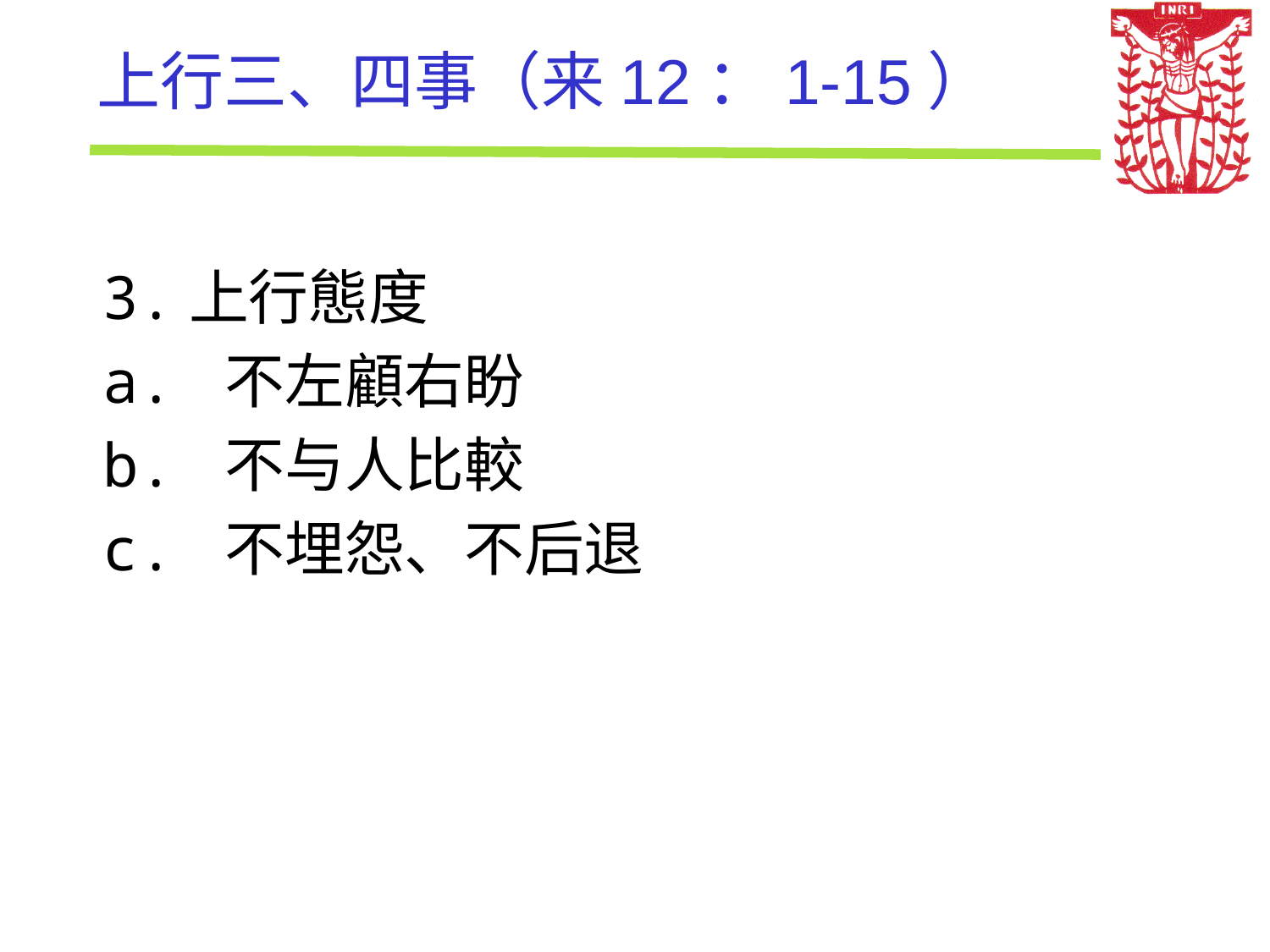

# 上行三、四事（来12：1-15）

3.上行態度
a. 不左顧右盼
b. 不与人比較
c. 不埋怨、不后退